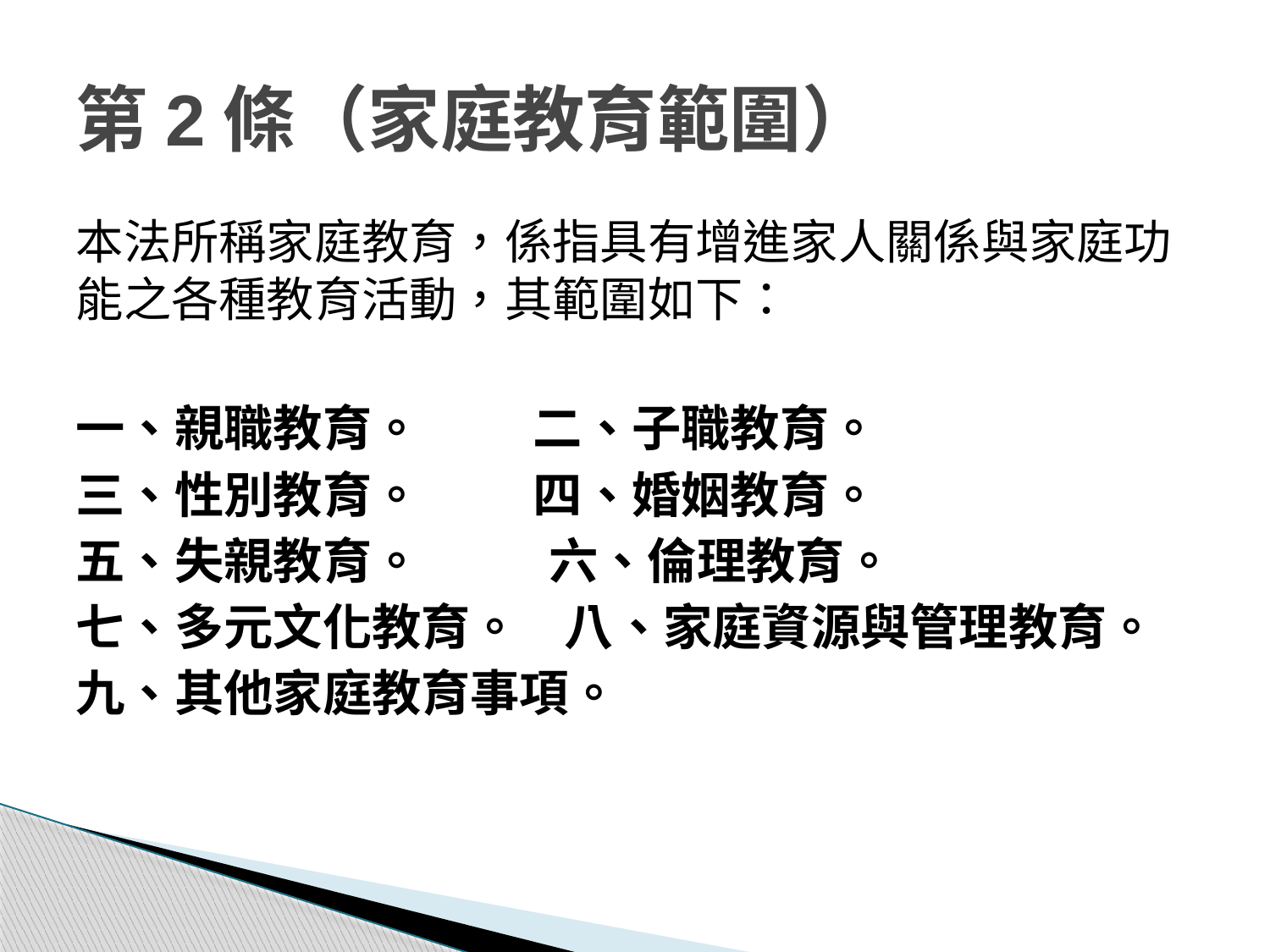

# 第2條（家庭教育範圍）
本法所稱家庭教育，係指具有增進家人關係與家庭功能之各種教育活動，其範圍如下：

一、親職教育。          二、子職教育。
三、性別教育。          四、婚姻教育。
五、失親教育。     　  六、倫理教育。
七、多元文化教育。    八、家庭資源與管理教育。
九、其他家庭教育事項。